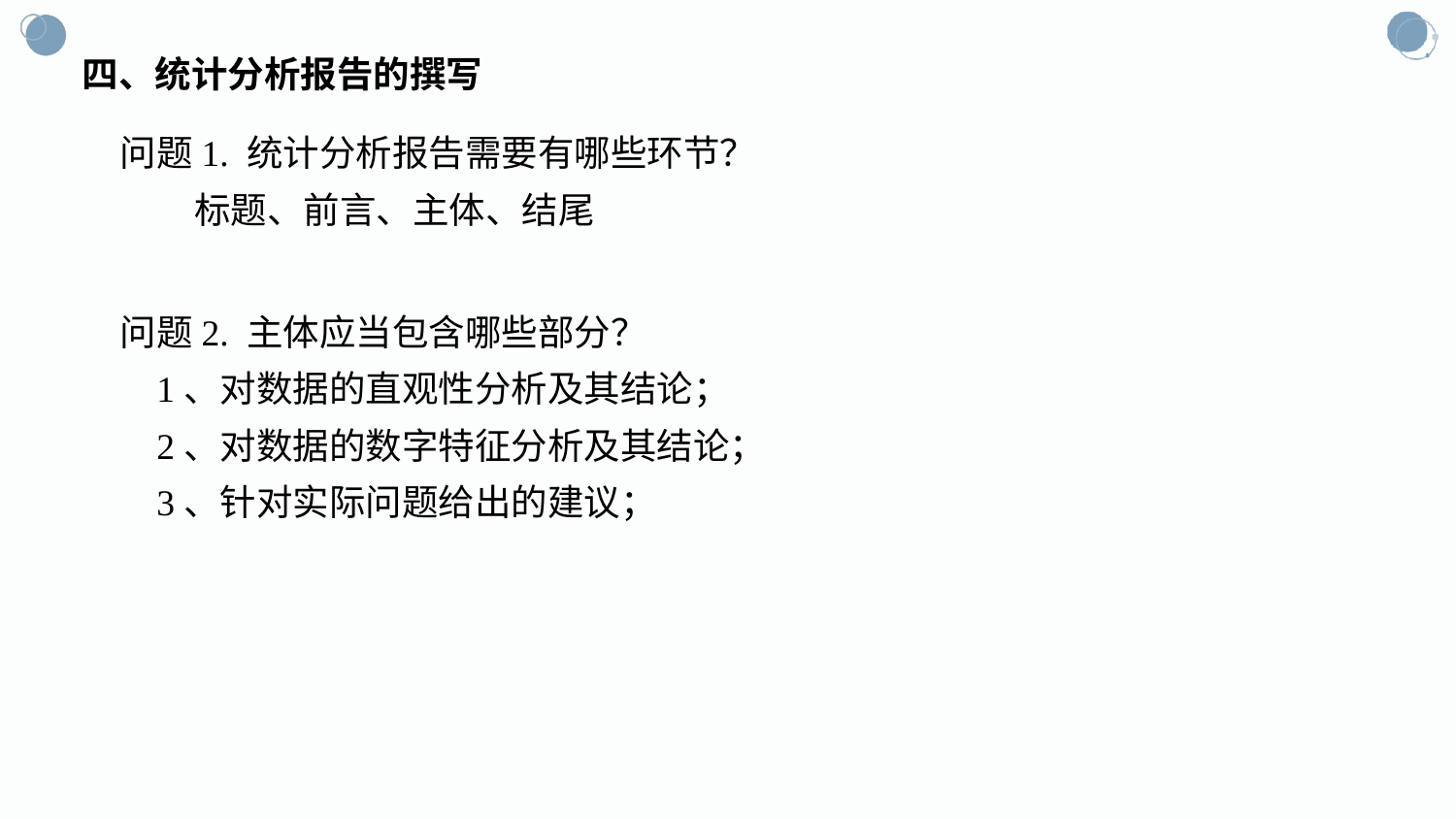

四、统计分析报告的撰写
问题1. 统计分析报告需要有哪些环节？
        标题、前言、主体、结尾

问题2. 主体应当包含哪些部分？
    1、对数据的直观性分析及其结论；
    2、对数据的数字特征分析及其结论；
    3、针对实际问题给出的建议；